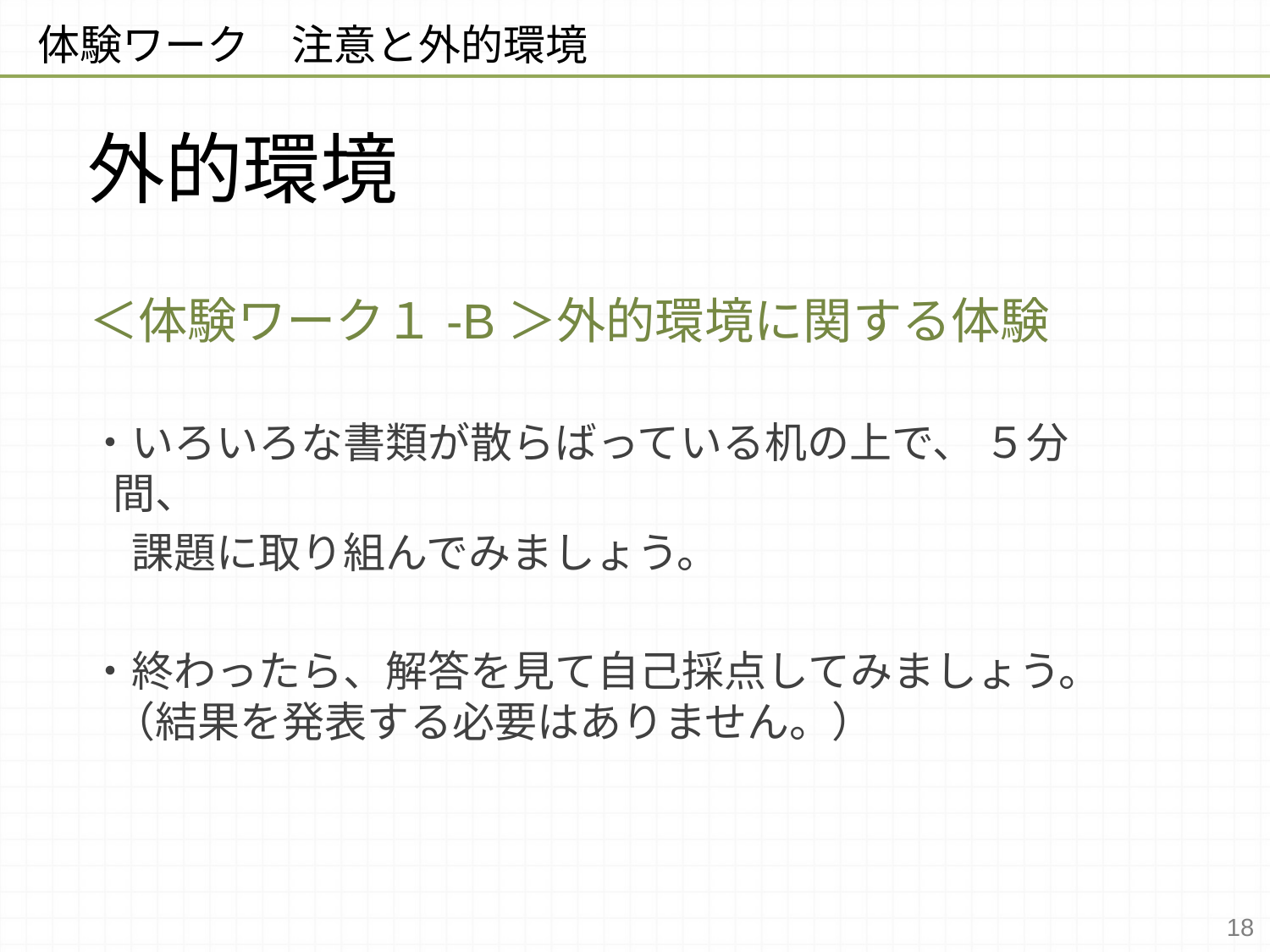

体験ワーク　注意と外的環境
# 外的環境

＜体験ワーク１-B＞外的環境に関する体験

・いろいろな書類が散らばっている机の上で、 ５分間、
　課題に取り組んでみましょう。

・終わったら、解答を見て自己採点してみましょう。（結果を発表する必要はありません。）

18